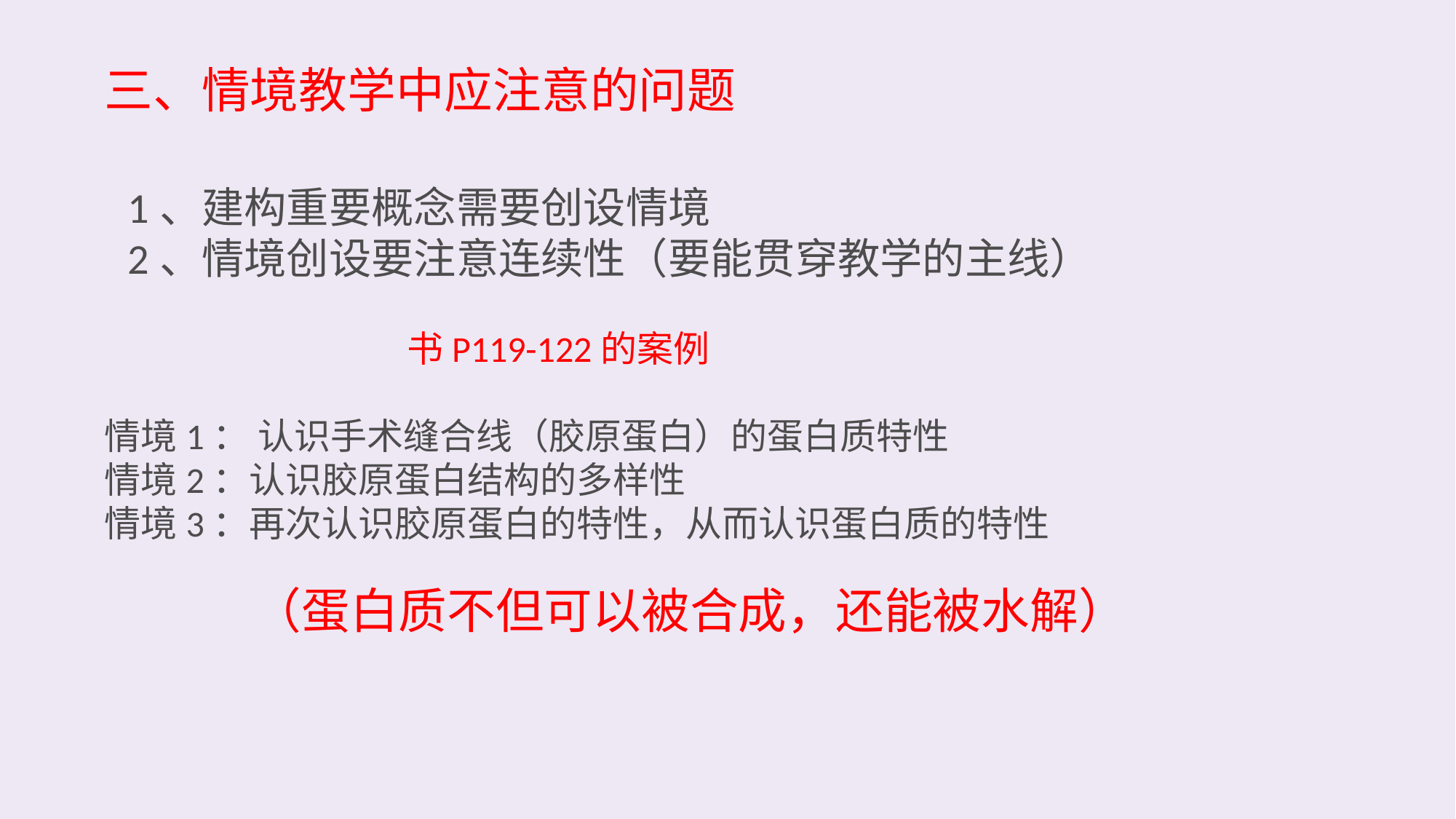

三、情境教学中应注意的问题
1、建构重要概念需要创设情境
2、情境创设要注意连续性（要能贯穿教学的主线）
书P119-122的案例
情境1： 认识手术缝合线（胶原蛋白）的蛋白质特性
情境2：认识胶原蛋白结构的多样性
情境3：再次认识胶原蛋白的特性，从而认识蛋白质的特性
（蛋白质不但可以被合成，还能被水解）